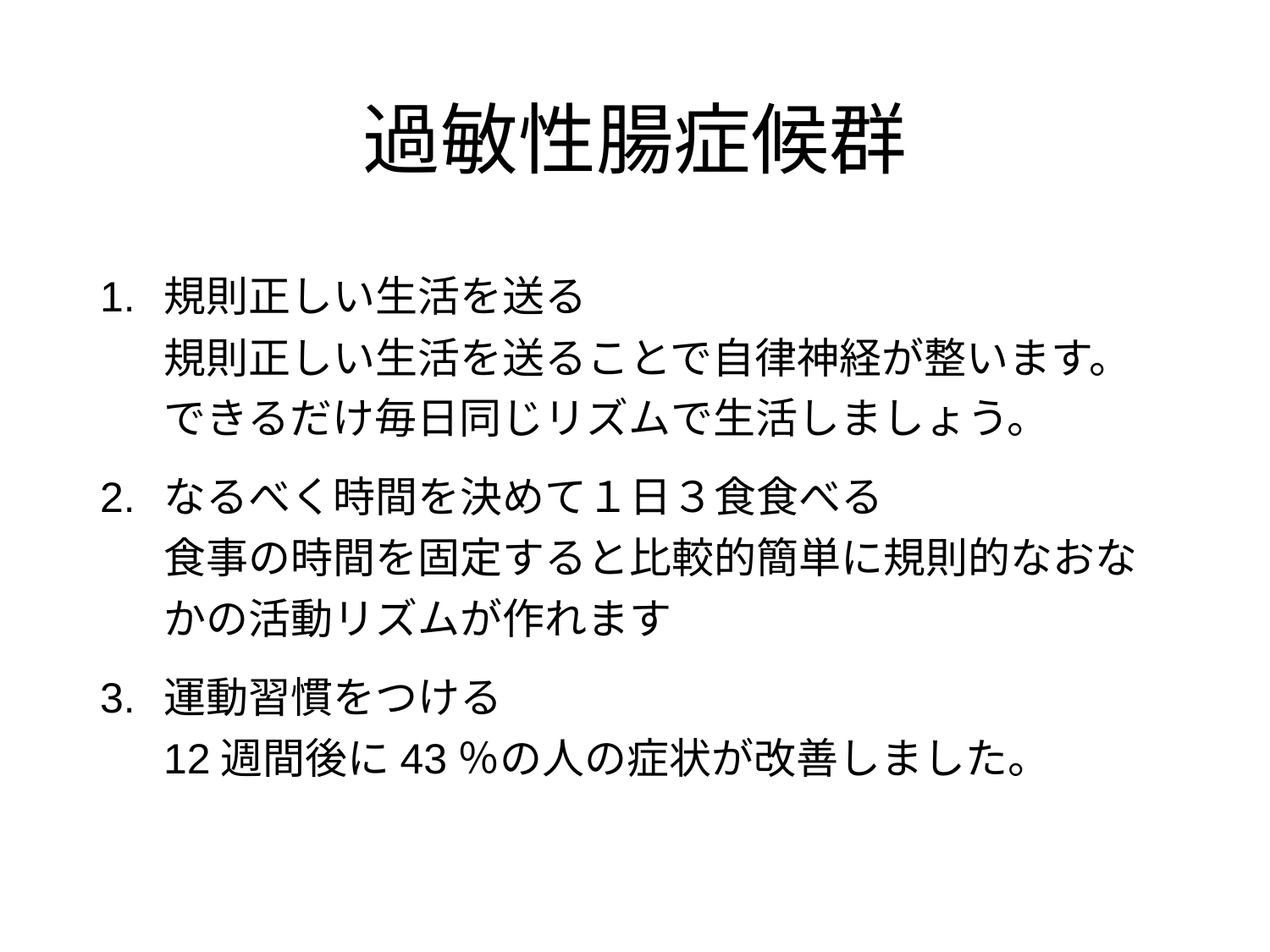

# 過敏性腸症候群
規則正しい生活を送る
規則正しい生活を送ることで自律神経が整います。
できるだけ毎日同じリズムで生活しましょう。
なるべく時間を決めて１日３食食べる
食事の時間を固定すると比較的簡単に規則的なおなかの活動リズムが作れます
運動習慣をつける
12週間後に43％の人の症状が改善しました。